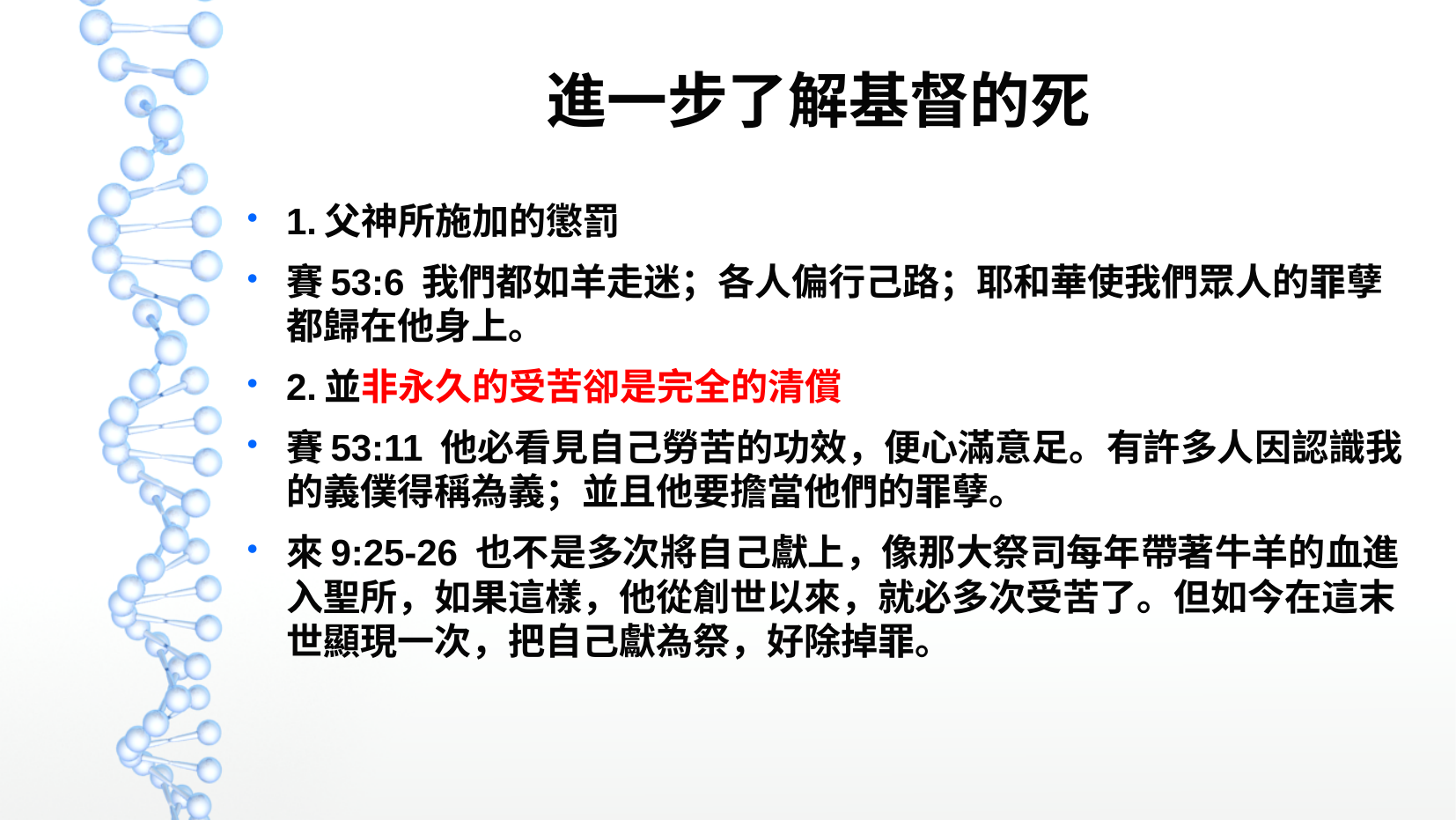

進一步了解基督的死
1.父神所施加的懲罰
賽53:6 我們都如羊走迷；各人偏行己路；耶和華使我們眾人的罪孽都歸在他身上。
2.並非永久的受苦卻是完全的清償
賽53:11 他必看見自己勞苦的功效，便心滿意足。有許多人因認識我的義僕得稱為義；並且他要擔當他們的罪孽。
來9:25-26 也不是多次將自己獻上，像那大祭司每年帶著牛羊的血進入聖所，如果這樣，他從創世以來，就必多次受苦了。但如今在這末世顯現一次，把自己獻為祭，好除掉罪。